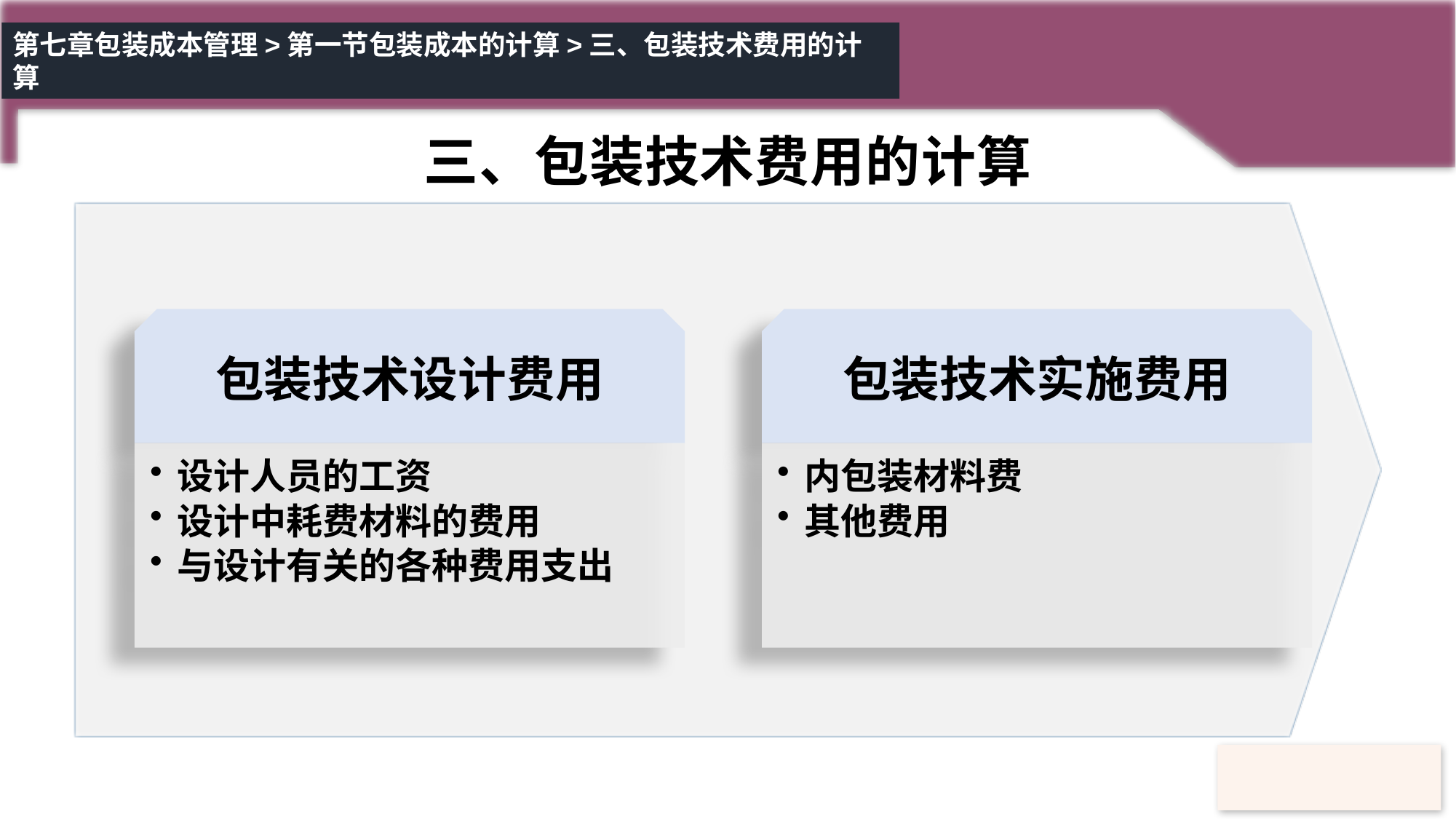

第七章包装成本管理>第一节包装成本的计算>三、包装技术费用的计算
# 三、包装技术费用的计算
包装技术设计费用
设计人员的工资
设计中耗费材料的费用
与设计有关的各种费用支出
包装技术实施费用
内包装材料费
其他费用